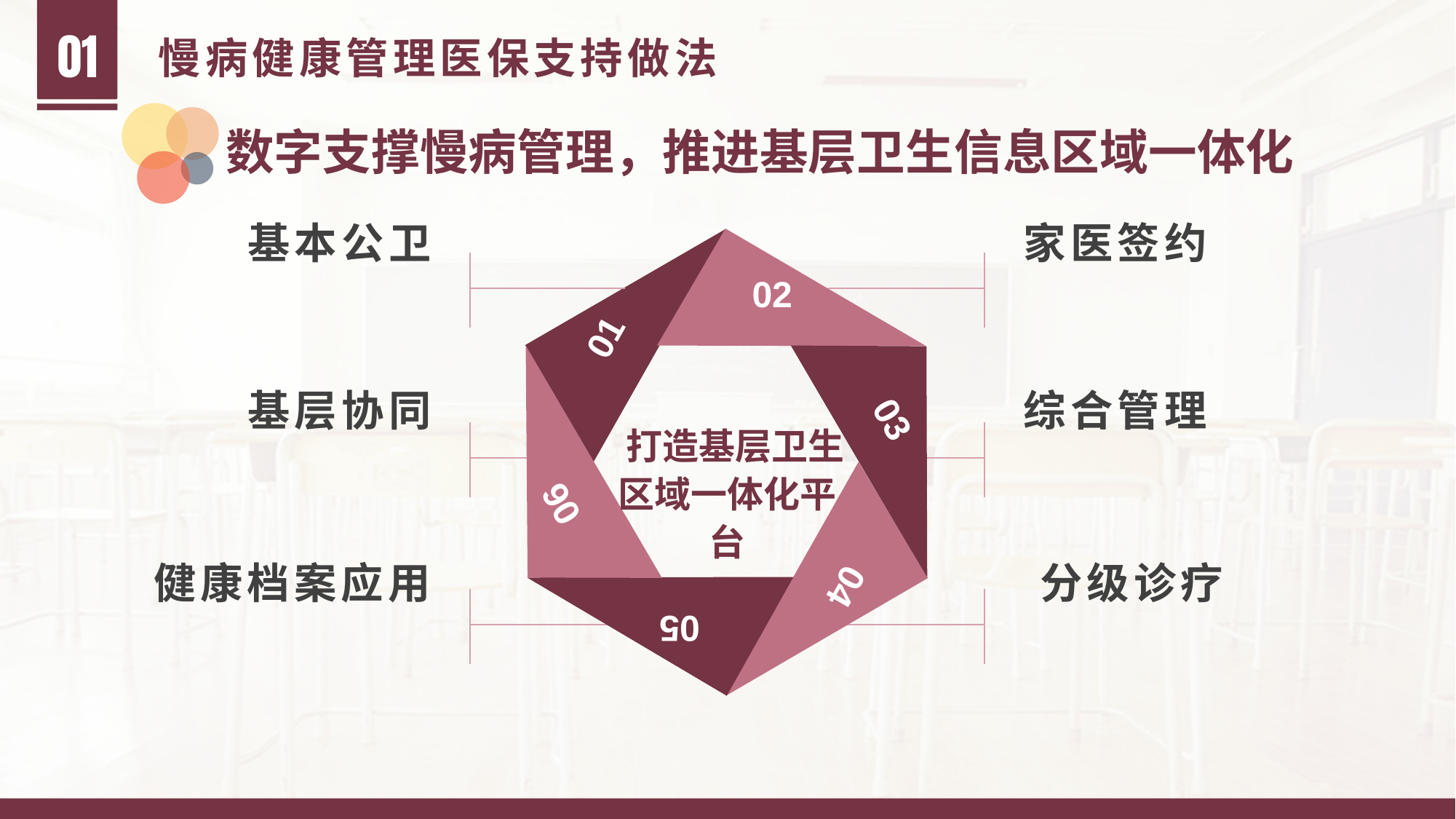

01

慢病健康管理医保支持做法

数字支撑慢病管理，推进基层卫生信息区域一体化
基本公卫
家医签约
02
01
03
基层协同
综合管理
打造基层卫生区域一体化平台
06
04
健康档案应用
分级诊疗
05